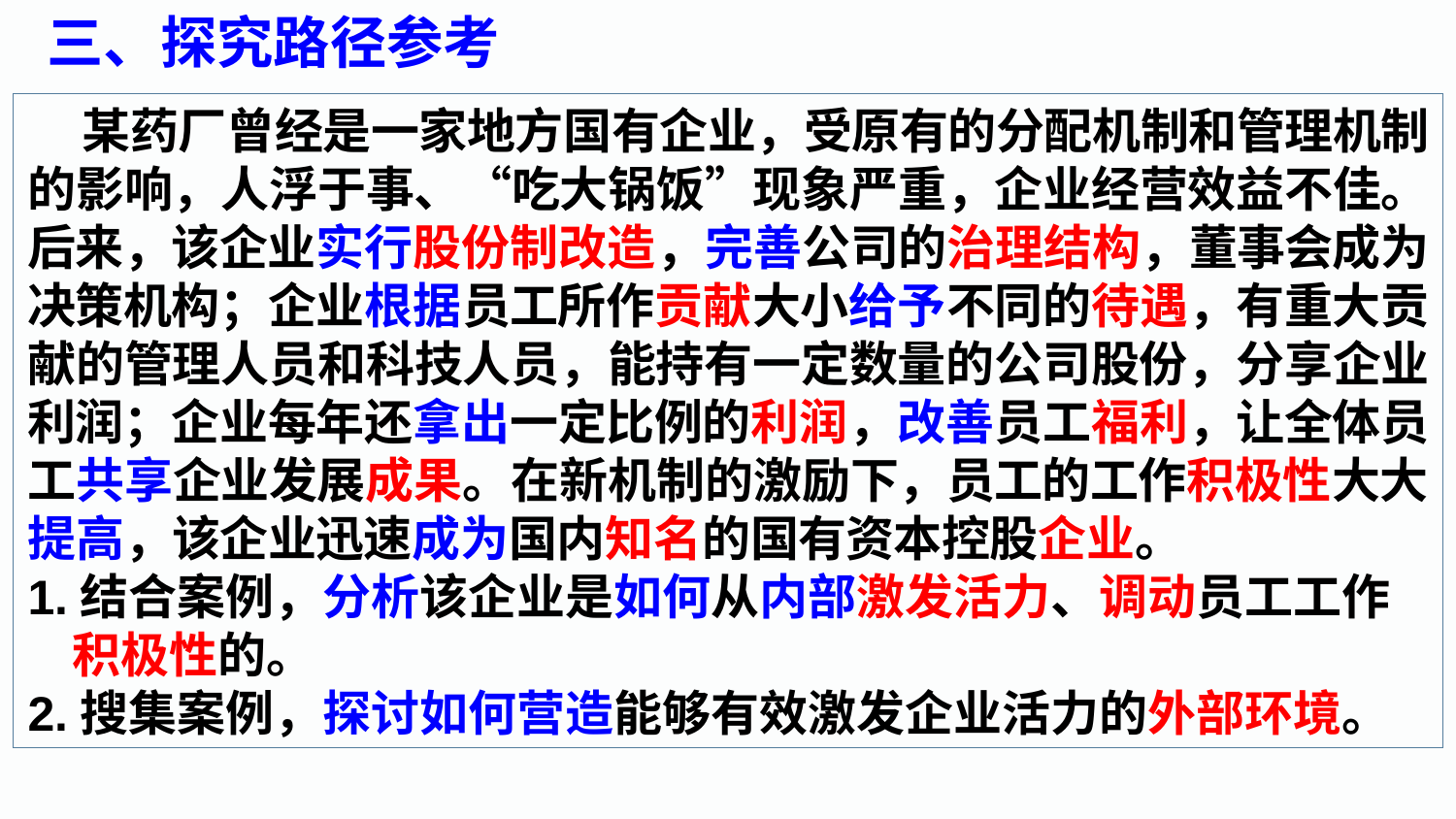

三、探究路径参考
    某药厂曾经是一家地方国有企业，受原有的分配机制和管理机制的影响，人浮于事、“吃大锅饭”现象严重，企业经营效益不佳。后来，该企业实行股份制改造，完善公司的治理结构，董事会成为决策机构；企业根据员工所作贡献大小给予不同的待遇，有重大贡献的管理人员和科技人员，能持有一定数量的公司股份，分享企业利润；企业每年还拿出一定比例的利润，改善员工福利，让全体员工共享企业发展成果。在新机制的激励下，员工的工作积极性大大提高，该企业迅速成为国内知名的国有资本控股企业。
1.结合案例，分析该企业是如何从内部激发活力、调动员工工作
   积极性的。
2.搜集案例，探讨如何营造能够有效激发企业活力的外部环境。